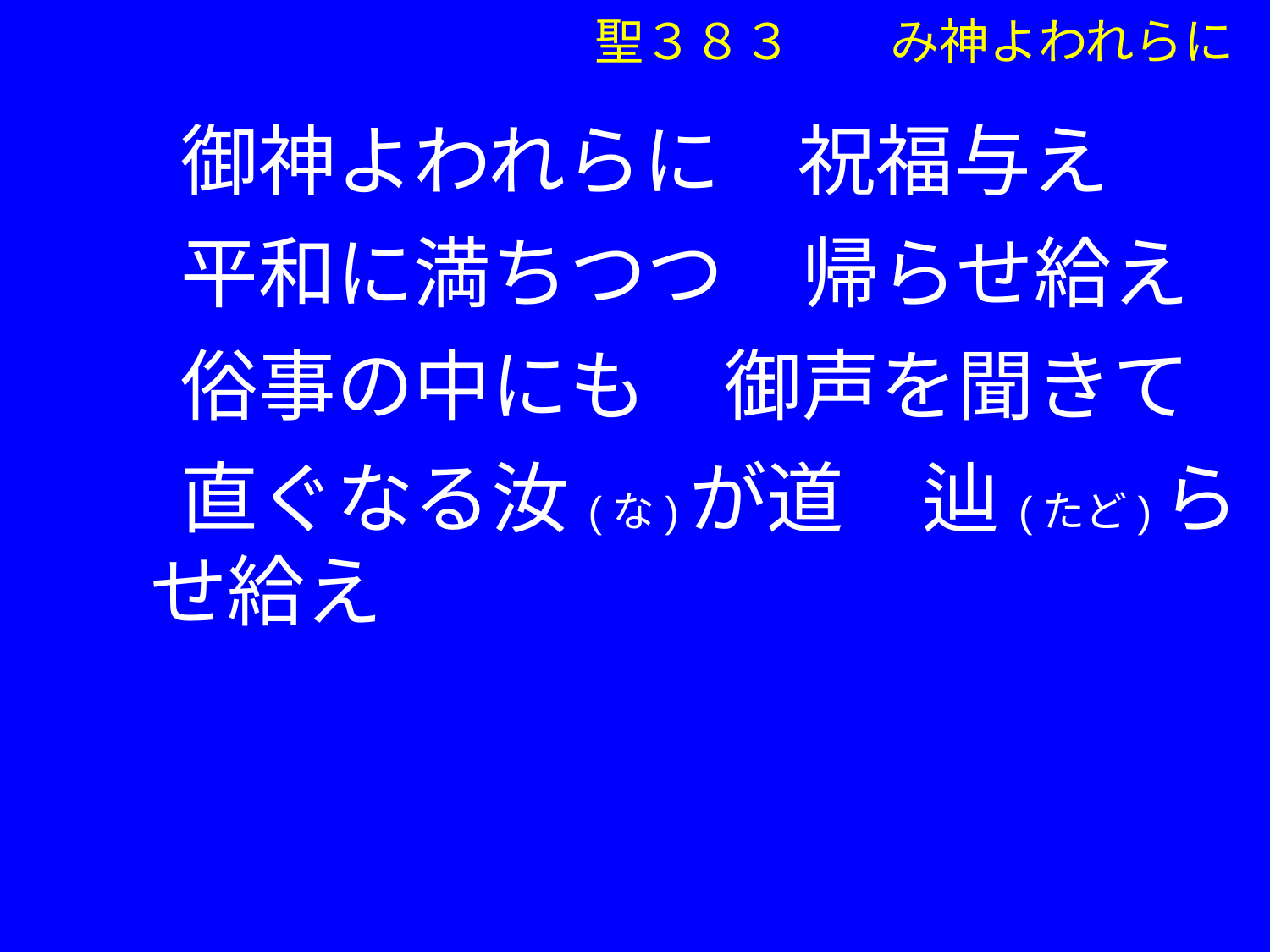

御神よわれらに　祝福与え
　平和に満ちつつ　帰らせ給え
　俗事の中にも　御声を聞きて
　直ぐなる汝(な)が道　辿(たど)らせ給え

聖３８３　　み神よわれらに